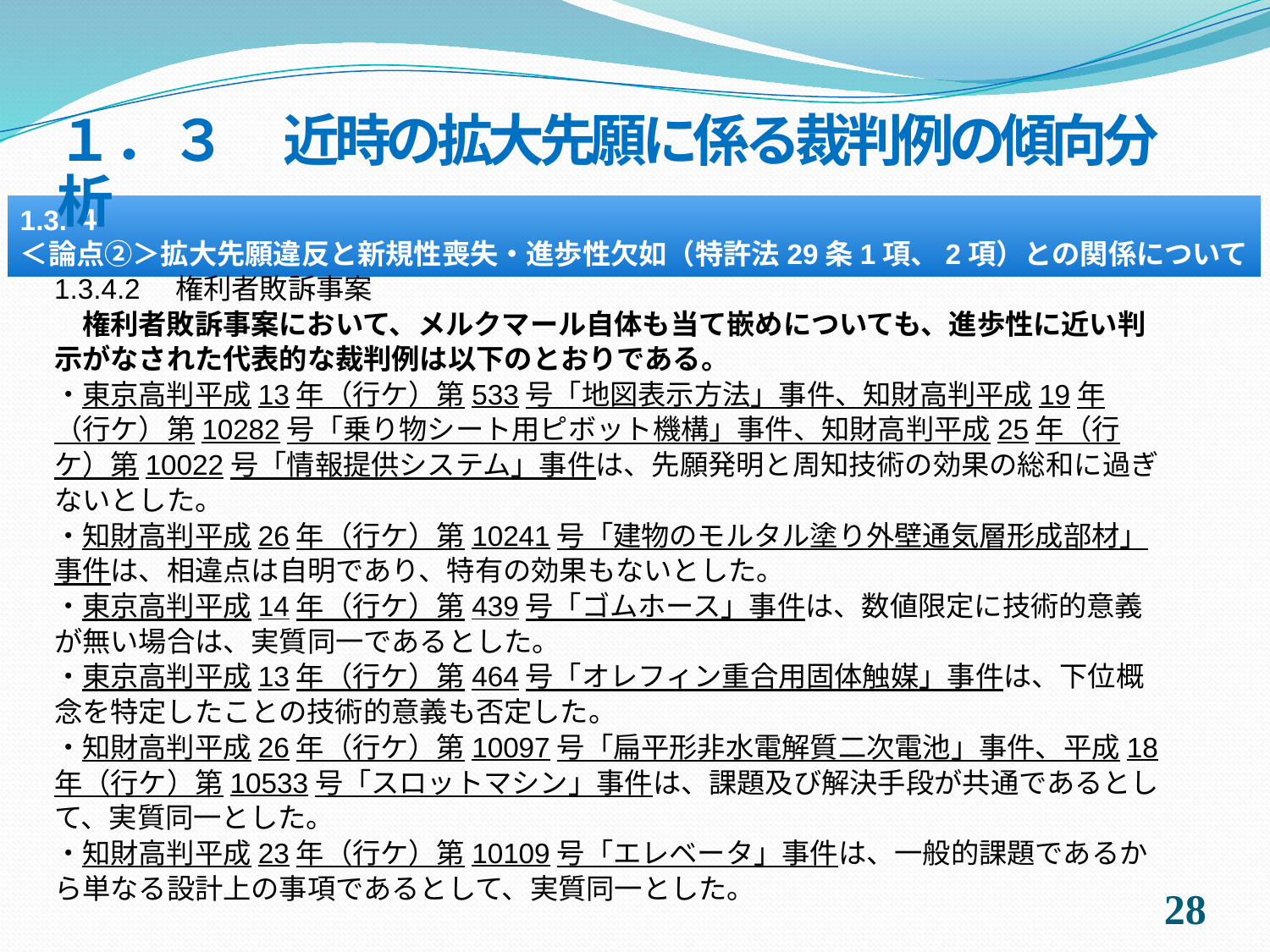

１．３　近時の拡大先願に係る裁判例の傾向分析
1.3.４
＜論点②＞拡大先願違反と新規性喪失・進歩性欠如（特許法29条1項、2項）との関係について
1.3.4.2　権利者敗訴事案
　権利者敗訴事案において、メルクマール自体も当て嵌めについても、進歩性に近い判示がなされた代表的な裁判例は以下のとおりである。
・東京高判平成13年（行ケ）第533号「地図表示方法」事件、知財高判平成19年（行ケ）第10282号「乗り物シート用ピボット機構」事件、知財高判平成25年（行ケ）第10022号「情報提供システム」事件は、先願発明と周知技術の効果の総和に過ぎないとした。
・知財高判平成26年（行ケ）第10241号「建物のモルタル塗り外壁通気層形成部材」事件は、相違点は自明であり、特有の効果もないとした。
・東京高判平成14年（行ケ）第439号「ゴムホース」事件は、数値限定に技術的意義が無い場合は、実質同一であるとした。
・東京高判平成13年（行ケ）第464号「オレフィン重合用固体触媒」事件は、下位概念を特定したことの技術的意義も否定した。
・知財高判平成26年（行ケ）第10097号「扁平形非水電解質二次電池」事件、平成18年（行ケ）第10533号「スロットマシン」事件は、課題及び解決手段が共通であるとして、実質同一とした。
・知財高判平成23年（行ケ）第10109号「エレベータ」事件は、一般的課題であるから単なる設計上の事項であるとして、実質同一とした。
28